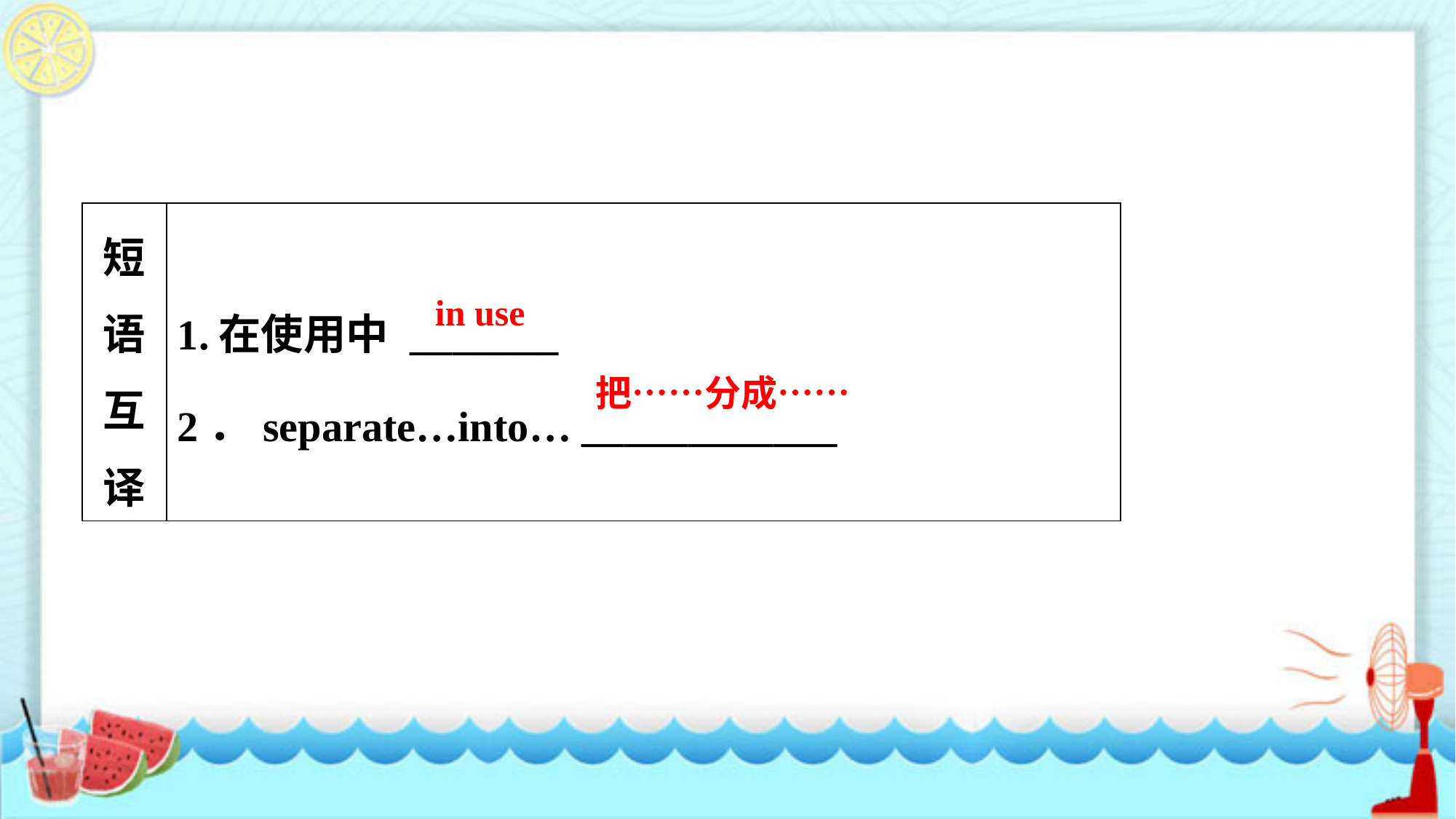

| 短语互译 | 1.在使用中 \_\_\_\_\_\_\_ 2．separate…into… \_\_\_\_\_\_\_\_\_\_\_\_ |
| --- | --- |
in use
把……分成……